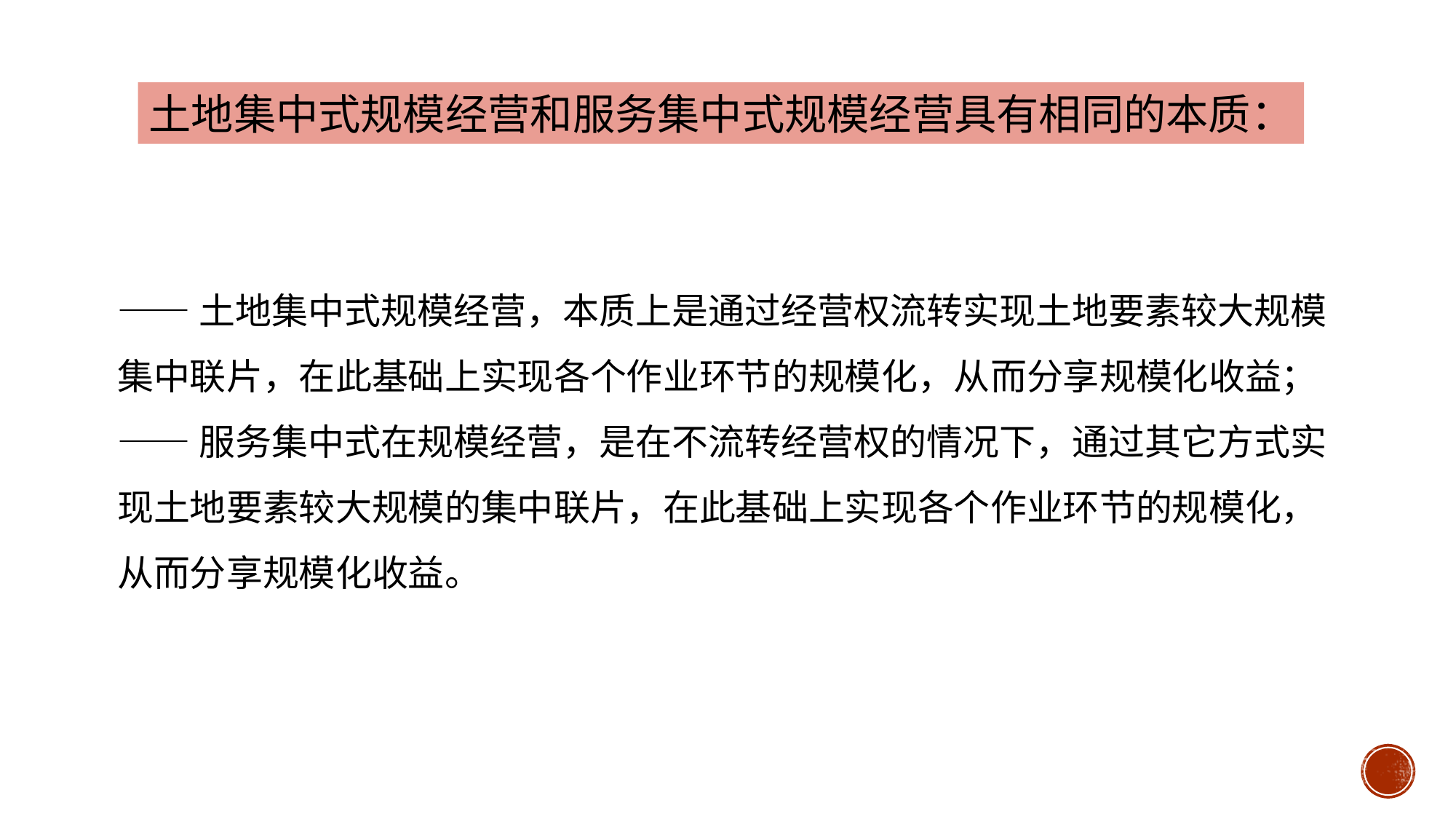

土地集中式规模经营和服务集中式规模经营具有相同的本质：
——土地集中式规模经营，本质上是通过经营权流转实现土地要素较大规模集中联片，在此基础上实现各个作业环节的规模化，从而分享规模化收益；
——服务集中式在规模经营，是在不流转经营权的情况下，通过其它方式实现土地要素较大规模的集中联片，在此基础上实现各个作业环节的规模化，从而分享规模化收益。